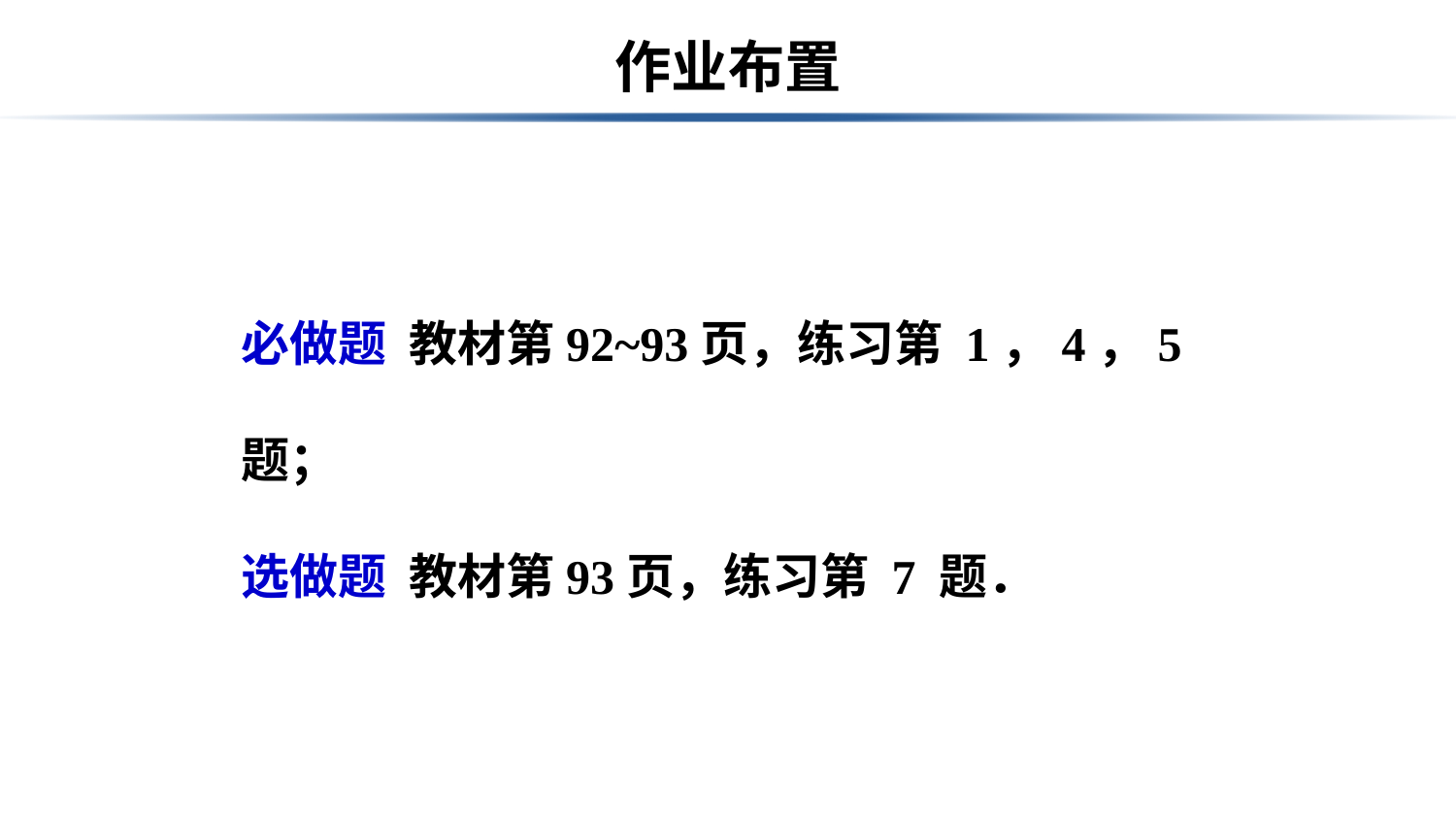

# 作业布置
必做题  教材第92~93页，练习第 1，4，5题；
选做题  教材第93页，练习第 7 题．